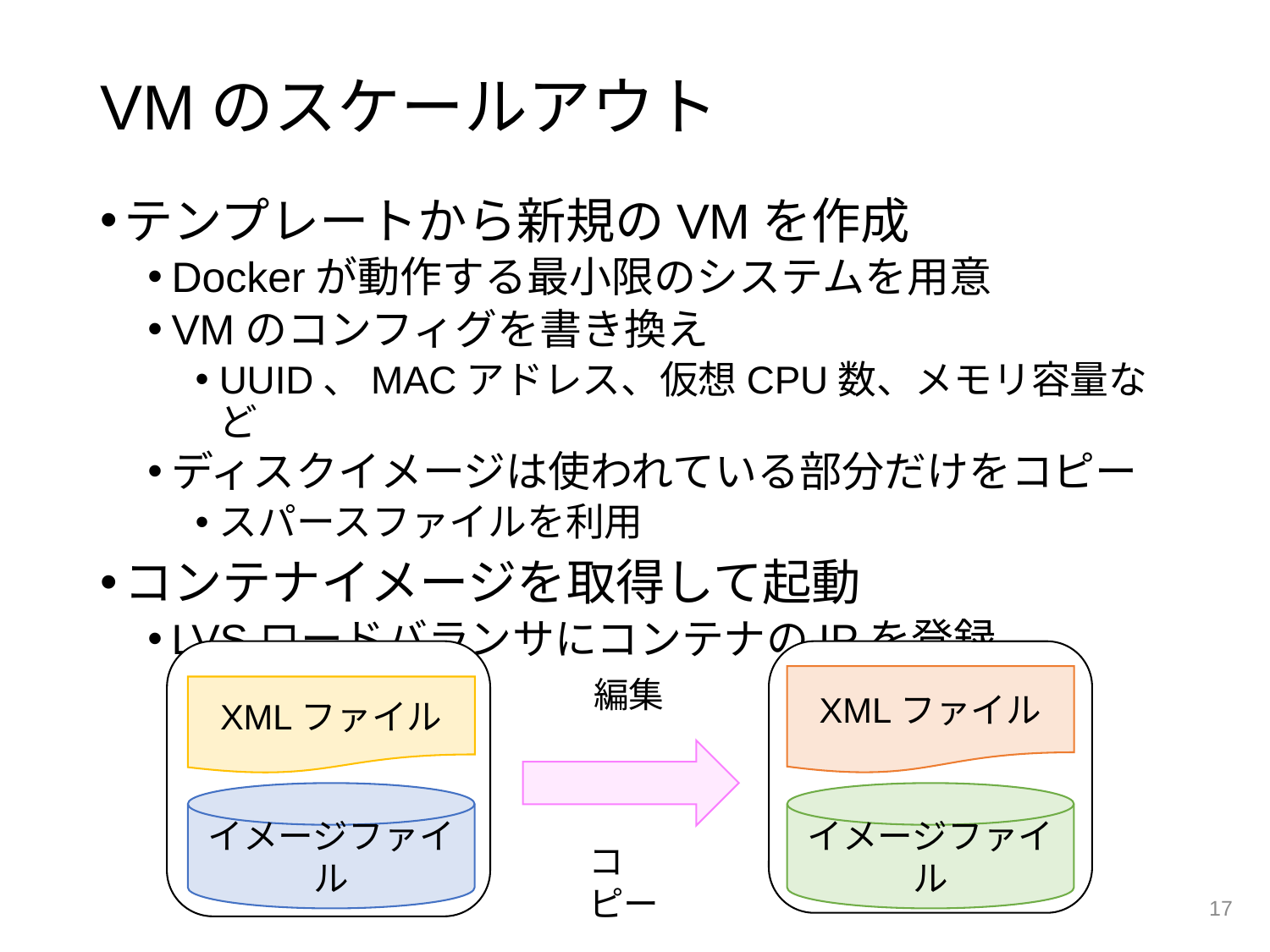

# VMのスケールアウト
テンプレートから新規のVMを作成
Dockerが動作する最小限のシステムを用意
VMのコンフィグを書き換え
UUID、MACアドレス、仮想CPU数、メモリ容量など
ディスクイメージは使われている部分だけをコピー
スパースファイルを利用
コンテナイメージを取得して起動
LVSロードバランサにコンテナのIPを登録

編集
XMLファイル
XMLファイル

イメージファイル
イメージファイル
コピー
17